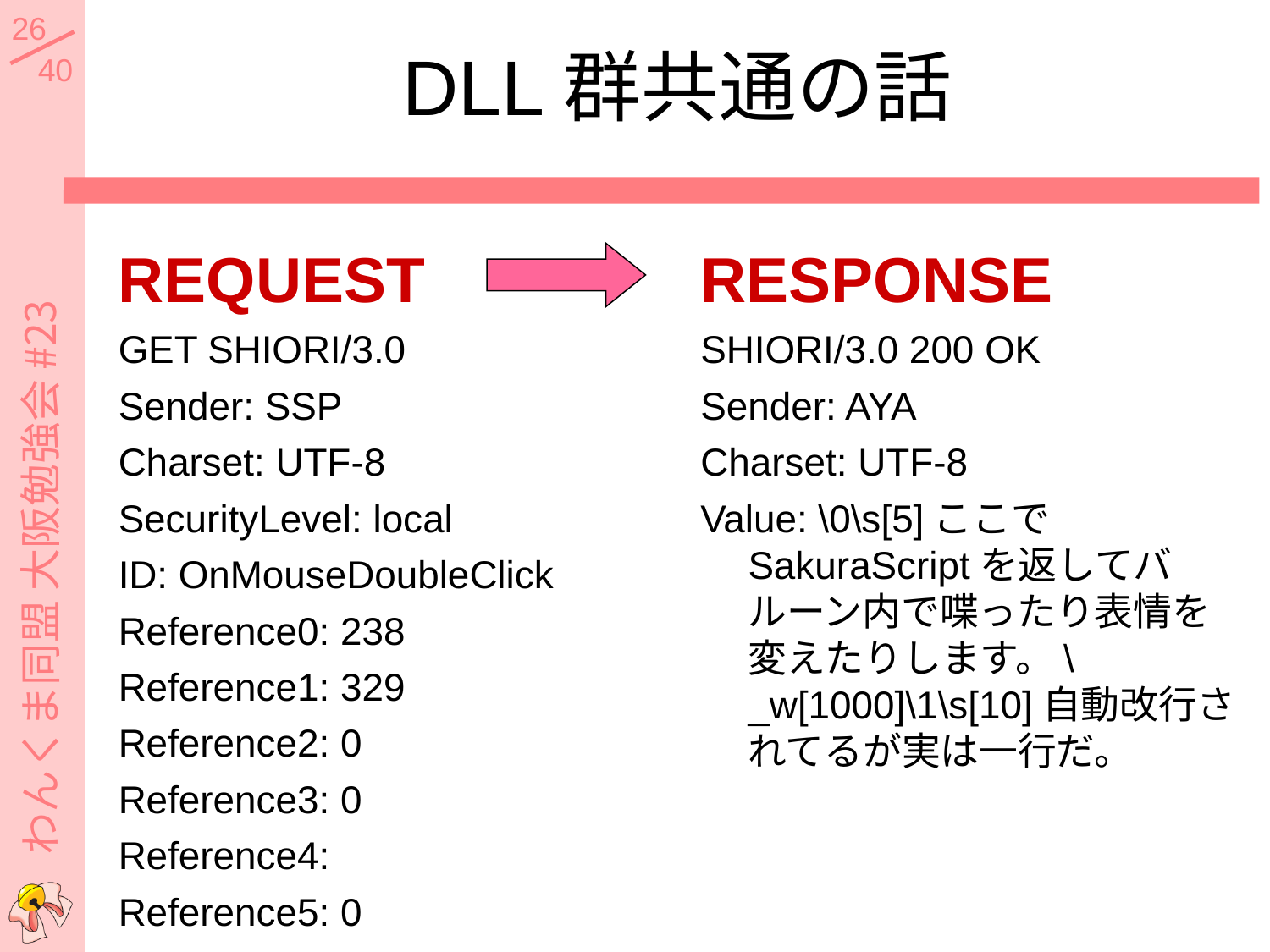

# DLL群共通の話
REQUEST
GET SHIORI/3.0
Sender: SSP
Charset: UTF-8
SecurityLevel: local
ID: OnMouseDoubleClick
Reference0: 238
Reference1: 329
Reference2: 0
Reference3: 0
Reference4:
Reference5: 0
RESPONSE
SHIORI/3.0 200 OK
Sender: AYA
Charset: UTF-8
Value: \0\s[5]ここでSakuraScriptを返してバルーン内で喋ったり表情を変えたりします。\_w[1000]\1\s[10]自動改行されてるが実は一行だ。

わんくま同盟 大阪勉強会 #23